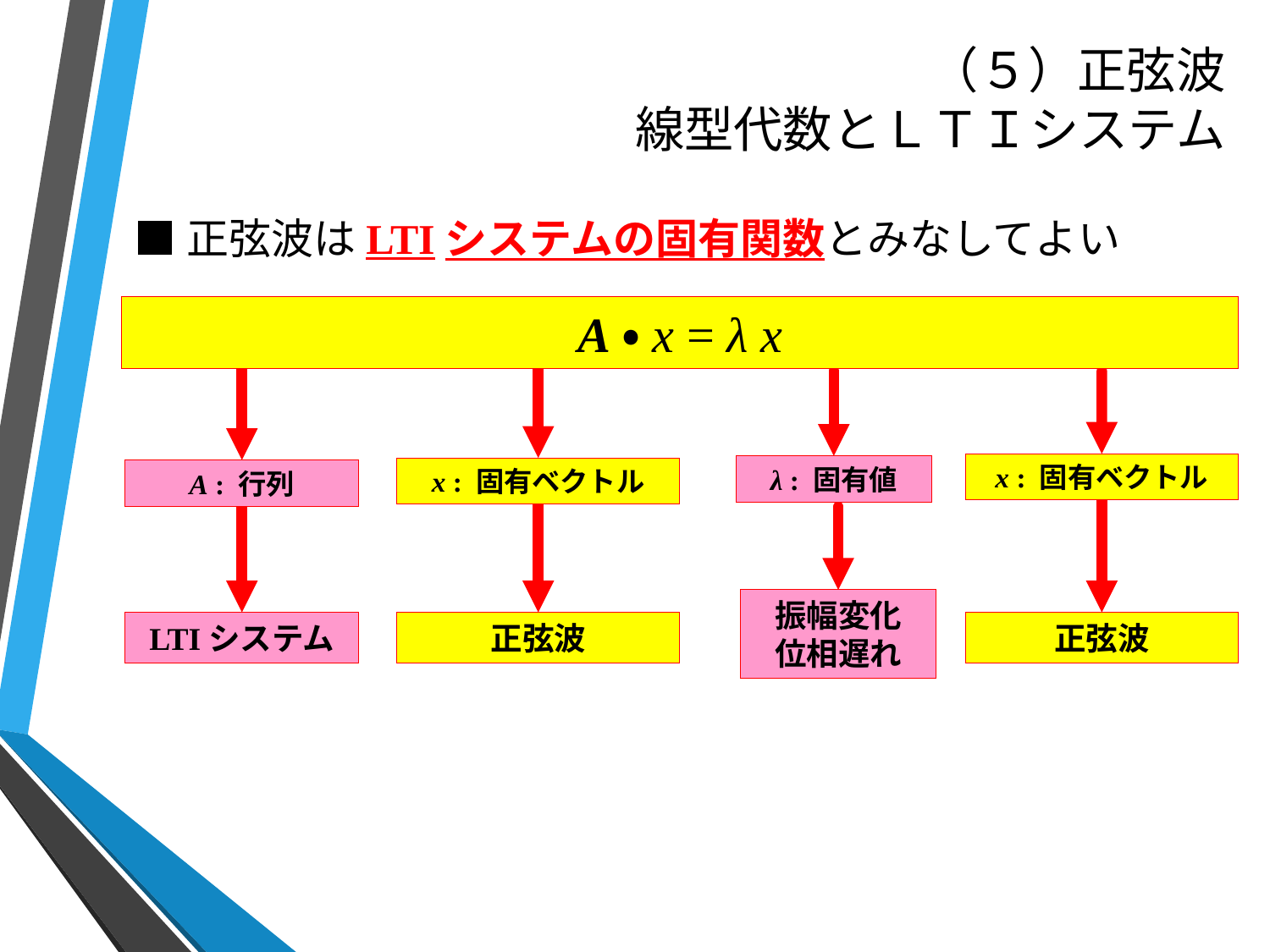

# （５）正弦波 線型代数とＬＴＩシステム
■正弦波はLTIシステムの固有関数とみなしてよい
A・x = λ x
x : 固有ベクトル
λ : 固有値
x : 固有ベクトル
A : 行列
振幅変化
位相遅れ
LTIシステム
正弦波
正弦波